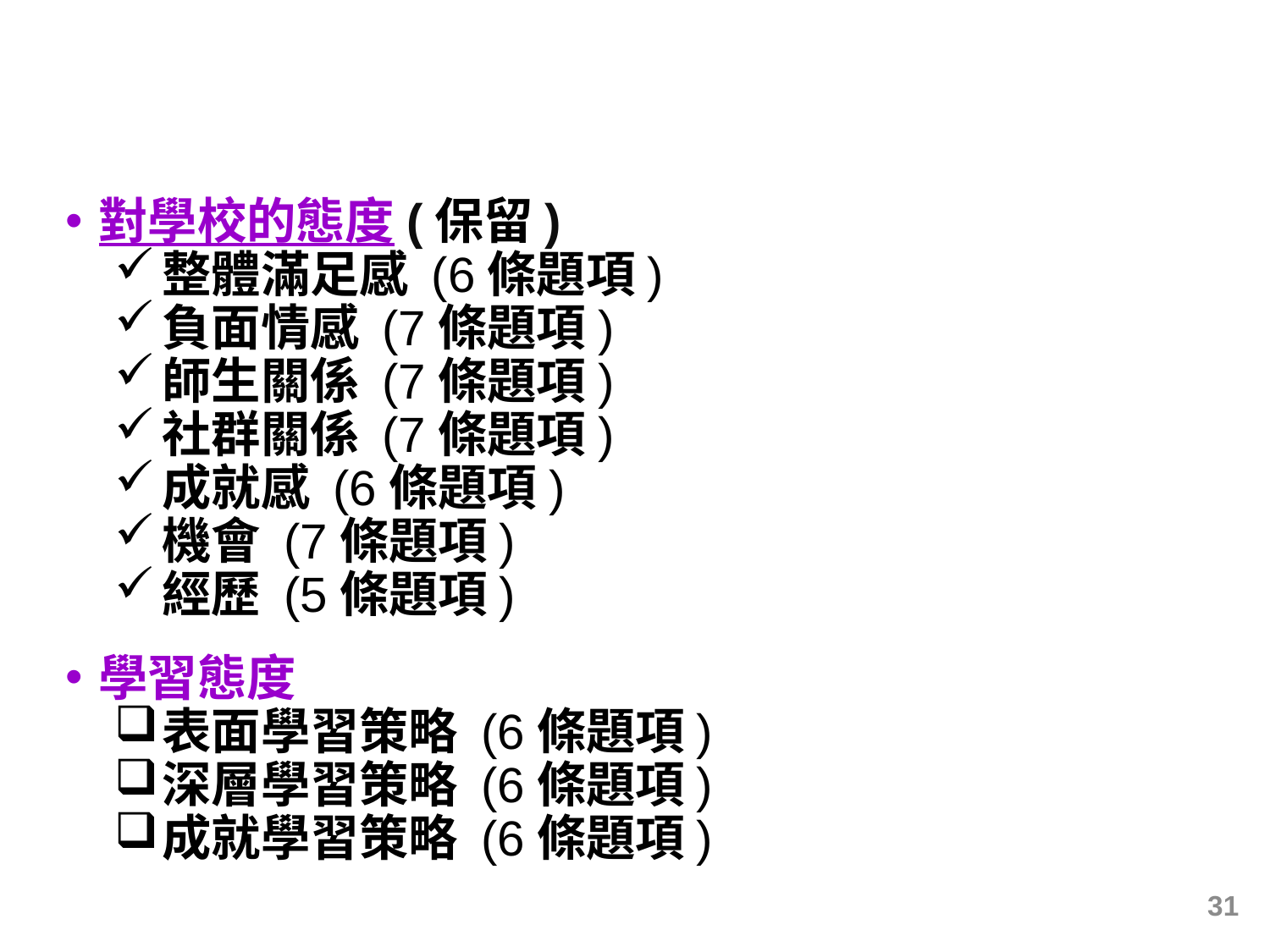

過去的量表和副量表: 中學
對學校的態度(保留)
整體滿足感 (6條題項)
負面情感 (7條題項)
師生關係 (7條題項)
社群關係 (7條題項)
成就感 (6條題項)
機會 (7條題項)
經歷 (5條題項)

學習態度
表面學習策略 (6條題項)
深層學習策略 (6條題項)
成就學習策略 (6條題項)
31